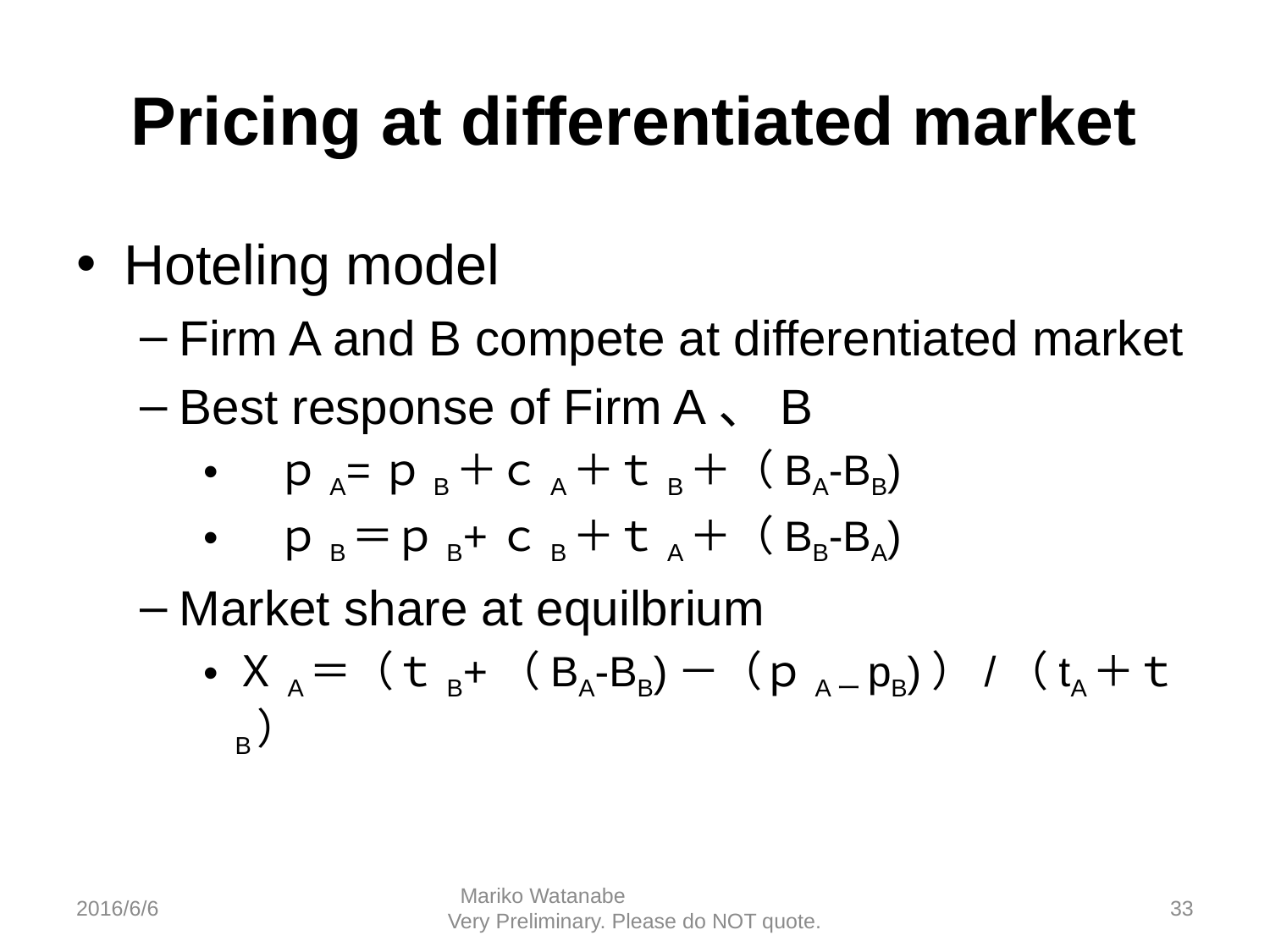

# Pricing at differentiated market
Hoteling model
Firm A and B compete at differentiated market
Best response of Firm A、B
　ｐA=ｐB＋ｃA＋ｔB＋（BA-BB)
　ｐB＝ｐB+ｃB＋ｔA＋（BB-BA)
Market share at equilbrium
ＸA＝（ｔB+（BA-BB)－（ｐAーpB)）/（tA＋ｔB）
2016/6/6
Mariko Watanabe                                Very Preliminary. Please do NOT quote.
33